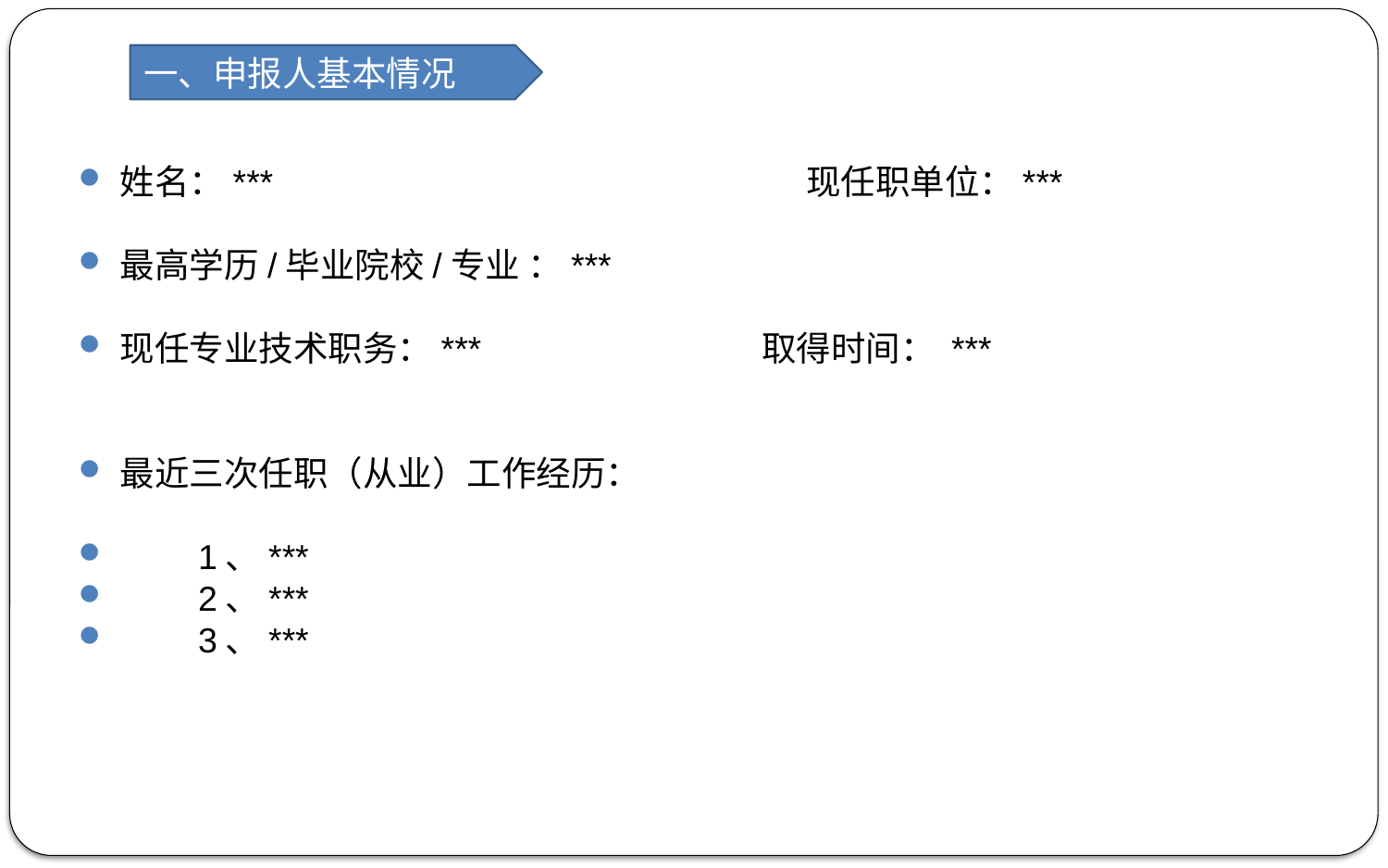

一、申报人基本情况
姓名：***                                                      现任职单位：***

最高学历/毕业院校/专业 ：***

现任专业技术职务：***                            取得时间： ***

最近三次任职（从业）工作经历：

        1、***
        2、***
        3、***